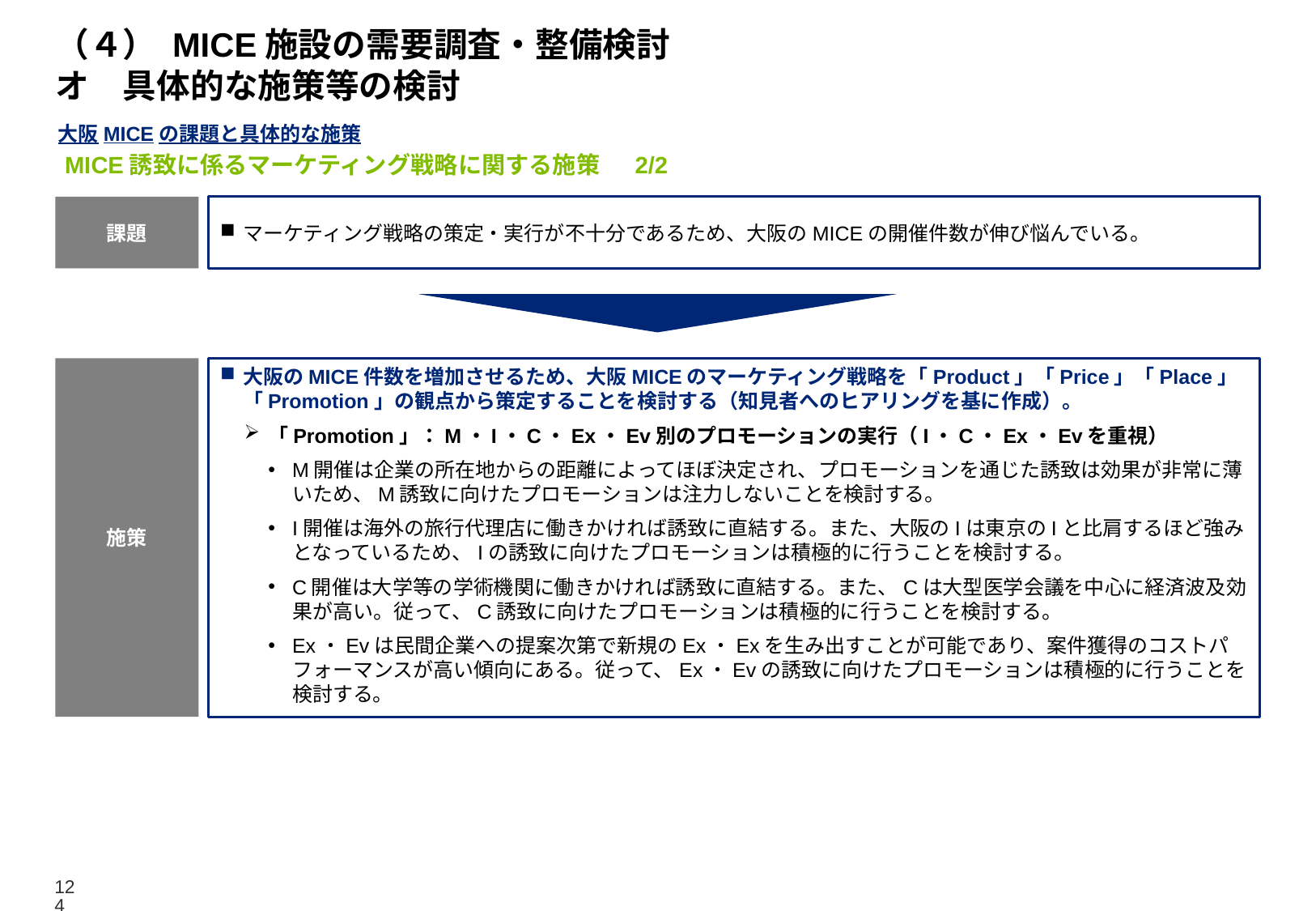

# （４） MICE施設の需要調査・整備検討 オ　具体的な施策等の検討
大阪MICEの課題と具体的な施策
MICE誘致に係るマーケティング戦略に関する施策 　2/2
課題
マーケティング戦略の策定・実行が不十分であるため、大阪のMICEの開催件数が伸び悩んでいる。

施策
大阪のMICE件数を増加させるため、大阪MICEのマーケティング戦略を「Product」「Price」「Place」「Promotion」の観点から策定することを検討する（知見者へのヒアリングを基に作成）。
「Promotion」：M・I・C・Ex・Ev別のプロモーションの実行（I・C・Ex・Evを重視）
M開催は企業の所在地からの距離によってほぼ決定され、プロモーションを通じた誘致は効果が非常に薄いため、M誘致に向けたプロモーションは注力しないことを検討する。
I開催は海外の旅行代理店に働きかければ誘致に直結する。また、大阪のIは東京のIと比肩するほど強みとなっているため、Iの誘致に向けたプロモーションは積極的に行うことを検討する。
C開催は大学等の学術機関に働きかければ誘致に直結する。また、Cは大型医学会議を中心に経済波及効果が高い。従って、C誘致に向けたプロモーションは積極的に行うことを検討する。
Ex・Evは民間企業への提案次第で新規のEx・Exを生み出すことが可能であり、案件獲得のコストパフォーマンスが高い傾向にある。従って、Ex・Evの誘致に向けたプロモーションは積極的に行うことを検討する。
124